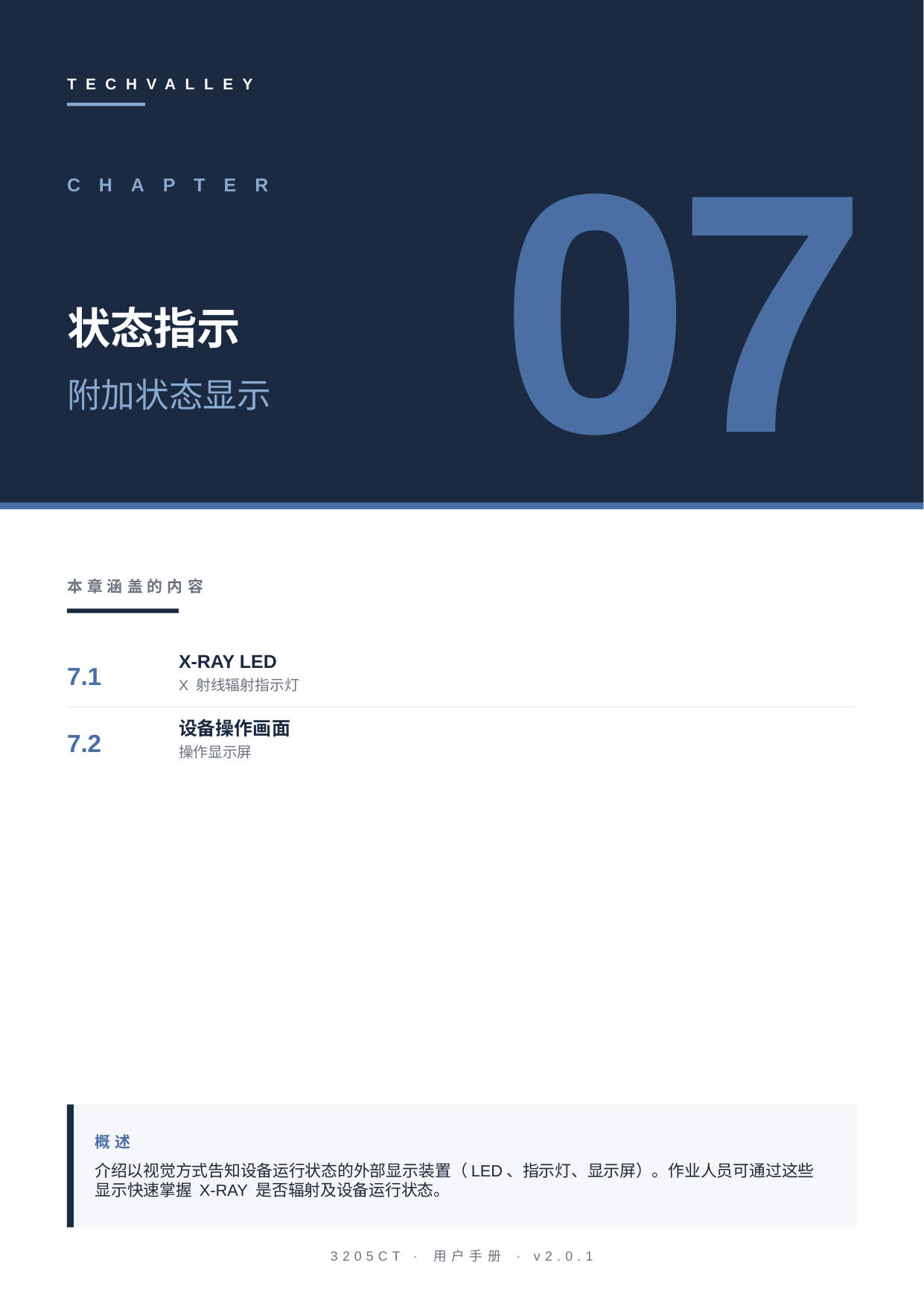

TECHVALLEY

07
CHAPTER
状态指示
附加状态显示

本章涵盖的内容

7.1
X-RAY LED
X 射线辐射指示灯

7.2
设备操作画面
操作显示屏

概述
介绍以视觉方式告知设备运行状态的外部显示装置（LED、指示灯、显示屏）。作业人员可通过这些显示快速掌握 X-RAY 是否辐射及设备运行状态。
3205CT · 用户手册 · v2.0.1